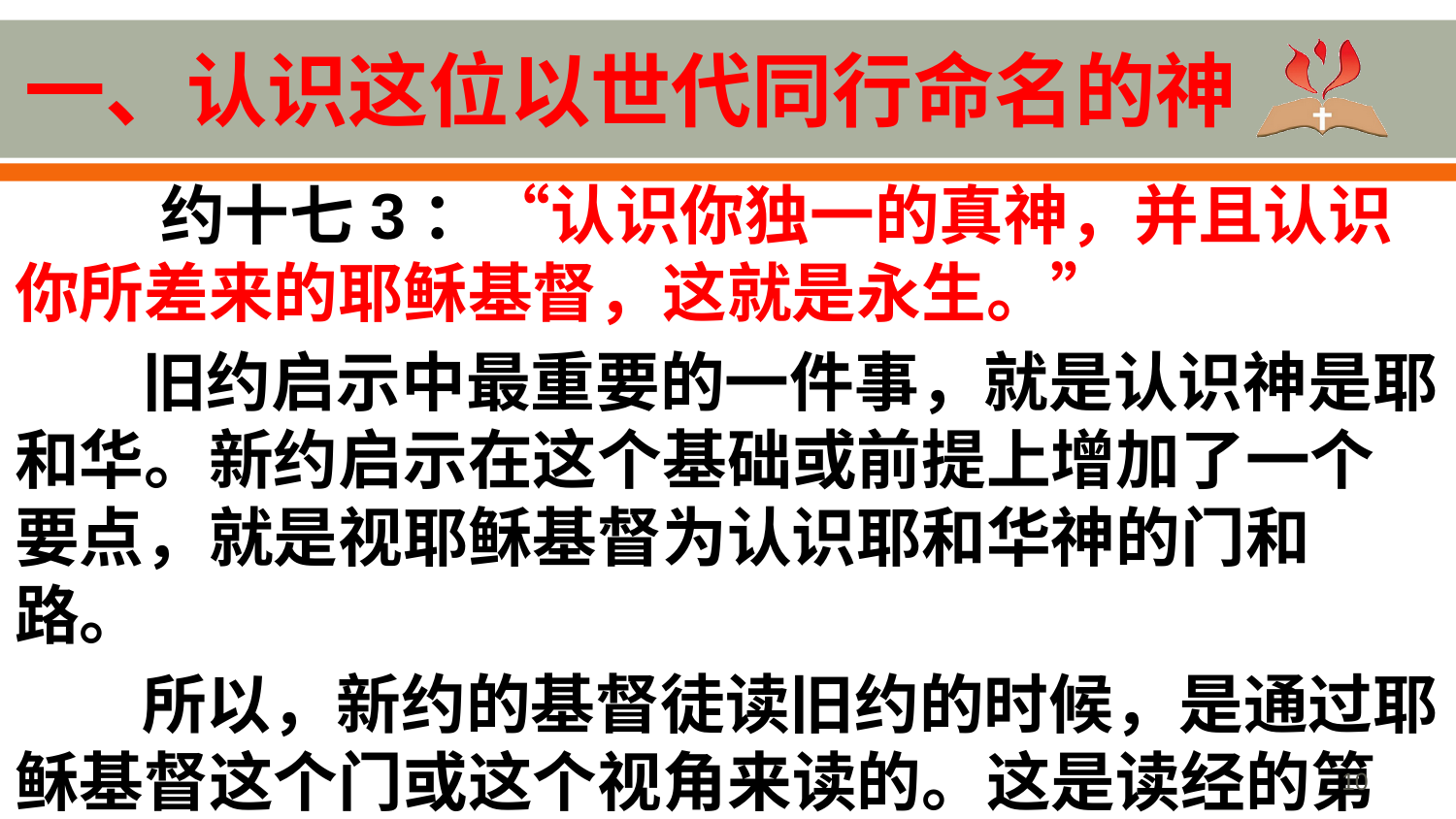

# 一、认识这位以世代同行命名的神
	约十七3：“认识你独一的真神，并且认识你所差来的耶稣基督，这就是永生。”
旧约启示中最重要的一件事，就是认识神是耶和华。新约启示在这个基础或前提上增加了一个要点，就是视耶稣基督为认识耶和华神的门和路。
所以，新约的基督徒读旧约的时候，是通过耶稣基督这个门或这个视角来读的。这是读经的第一个原则。

10